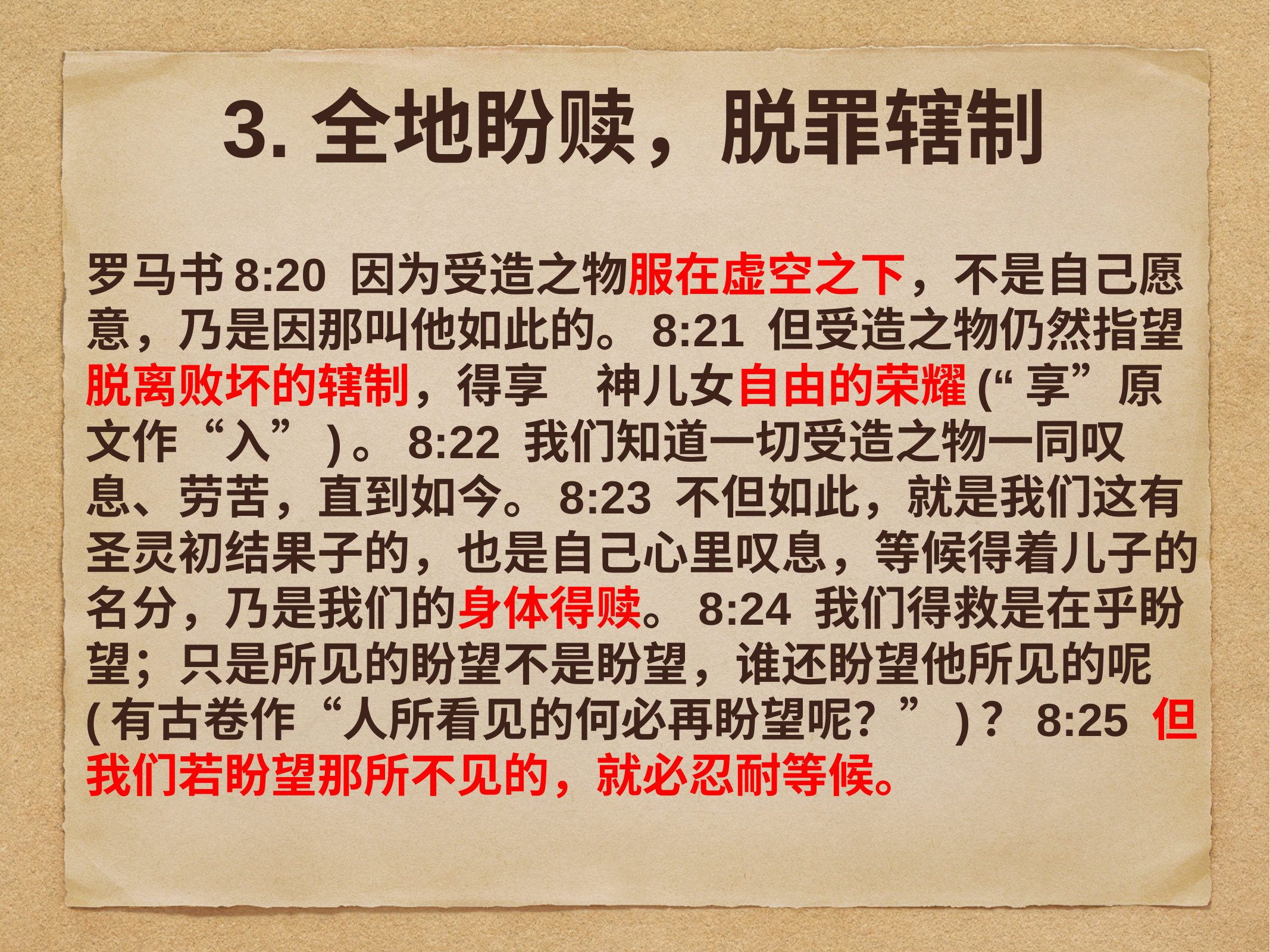

# 3.全地盼赎，脱罪辖制
罗马书8:20 因为受造之物服在虚空之下，不是自己愿意，乃是因那叫他如此的。8:21 但受造之物仍然指望脱离败坏的辖制，得享　神儿女自由的荣耀(“享”原文作“入”)。8:22 我们知道一切受造之物一同叹息、劳苦，直到如今。8:23 不但如此，就是我们这有圣灵初结果子的，也是自己心里叹息，等候得着儿子的名分，乃是我们的身体得赎。8:24 我们得救是在乎盼望；只是所见的盼望不是盼望，谁还盼望他所见的呢(有古卷作“人所看见的何必再盼望呢？”)？8:25 但我们若盼望那所不见的，就必忍耐等候。